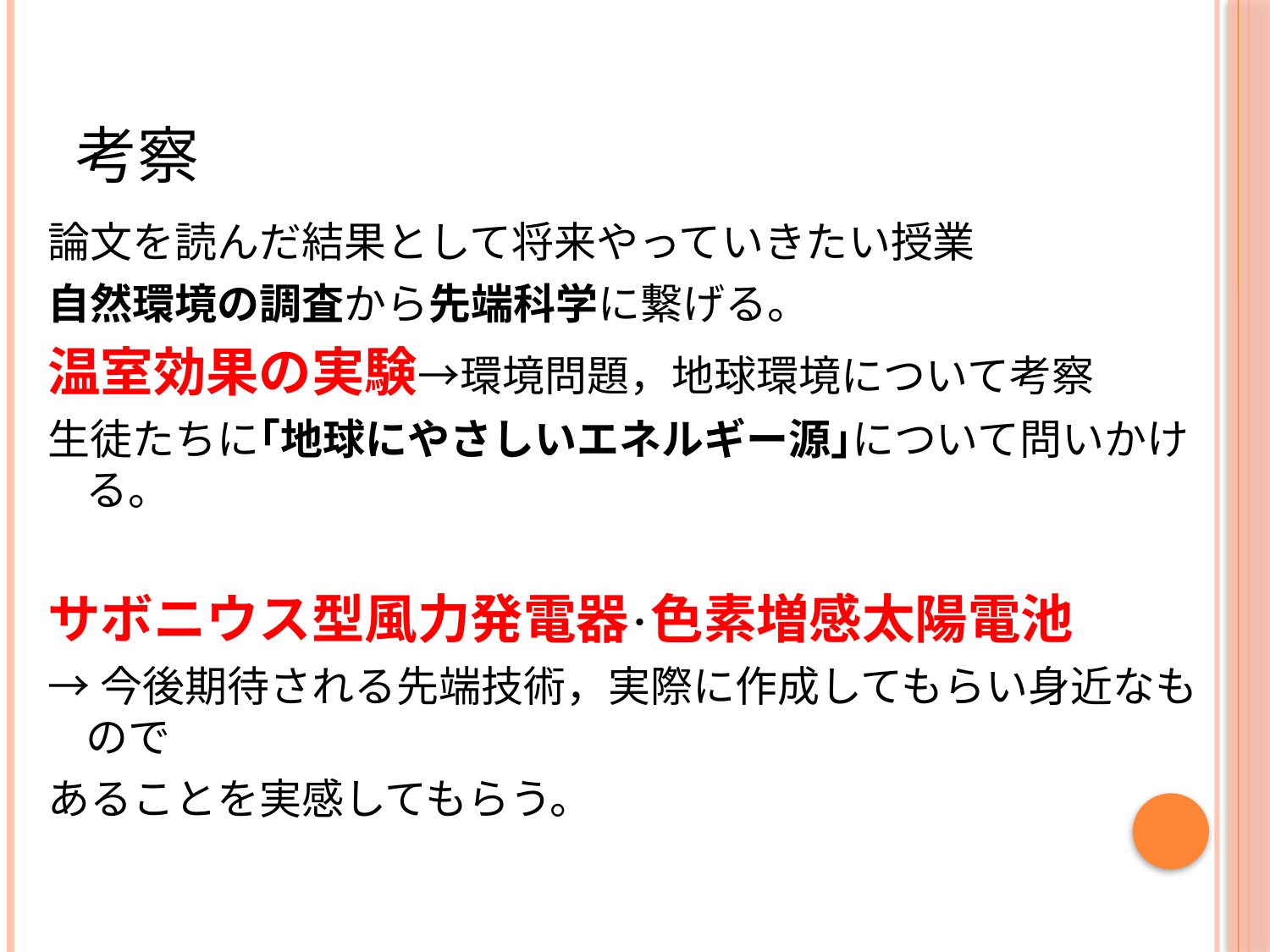

# 考察
論文を読んだ結果として将来やっていきたい授業
自然環境の調査から先端科学に繋げる。
温室効果の実験→環境問題，地球環境について考察
生徒たちに｢地球にやさしいエネルギー源｣について問いかける。

サボニウス型風力発電器･色素増感太陽電池
→今後期待される先端技術，実際に作成してもらい身近なもので
あることを実感してもらう。